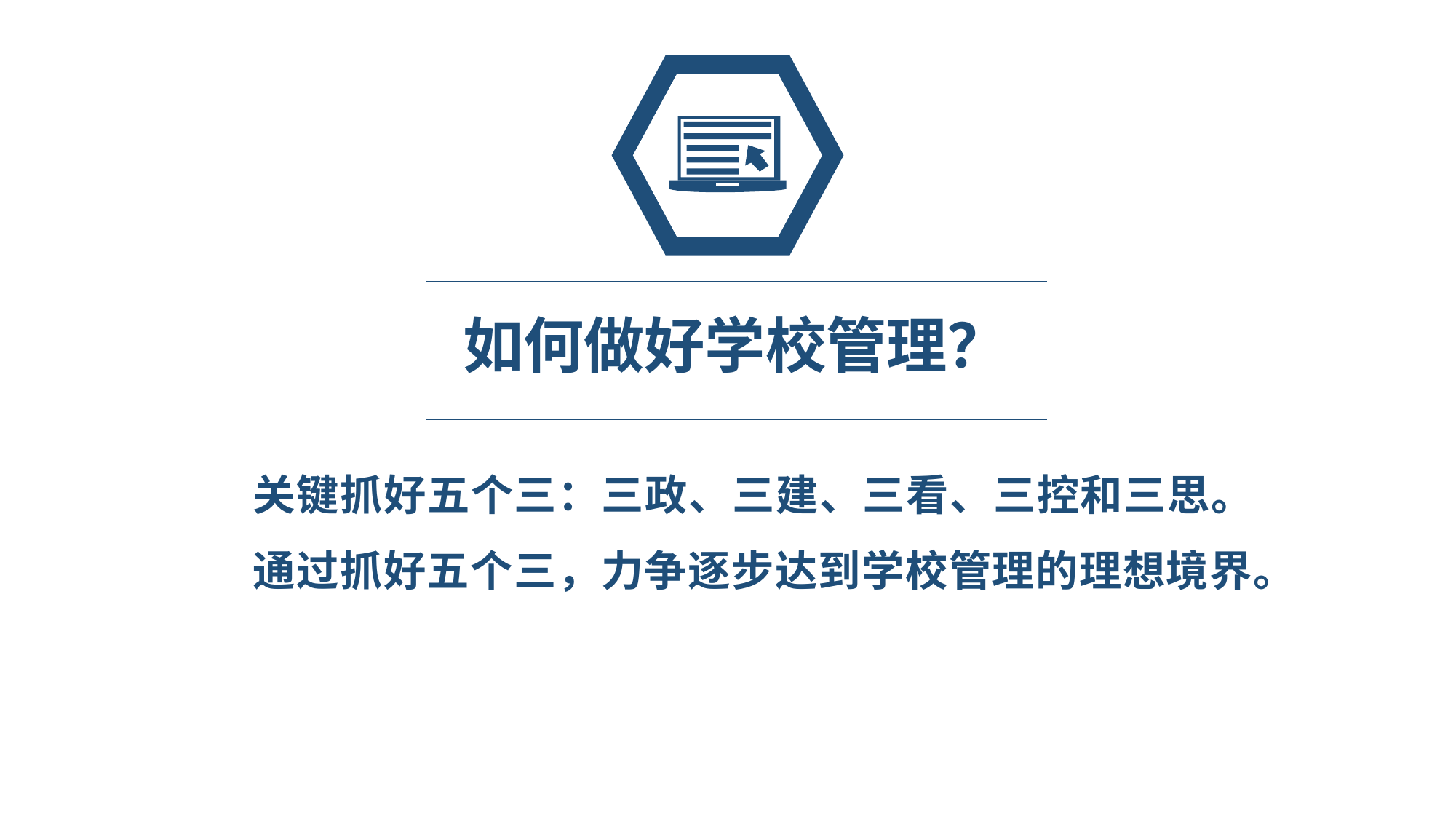

如何做好学校管理？
关键抓好五个三：三政、三建、三看、三控和三思。通过抓好五个三，力争逐步达到学校管理的理想境界。